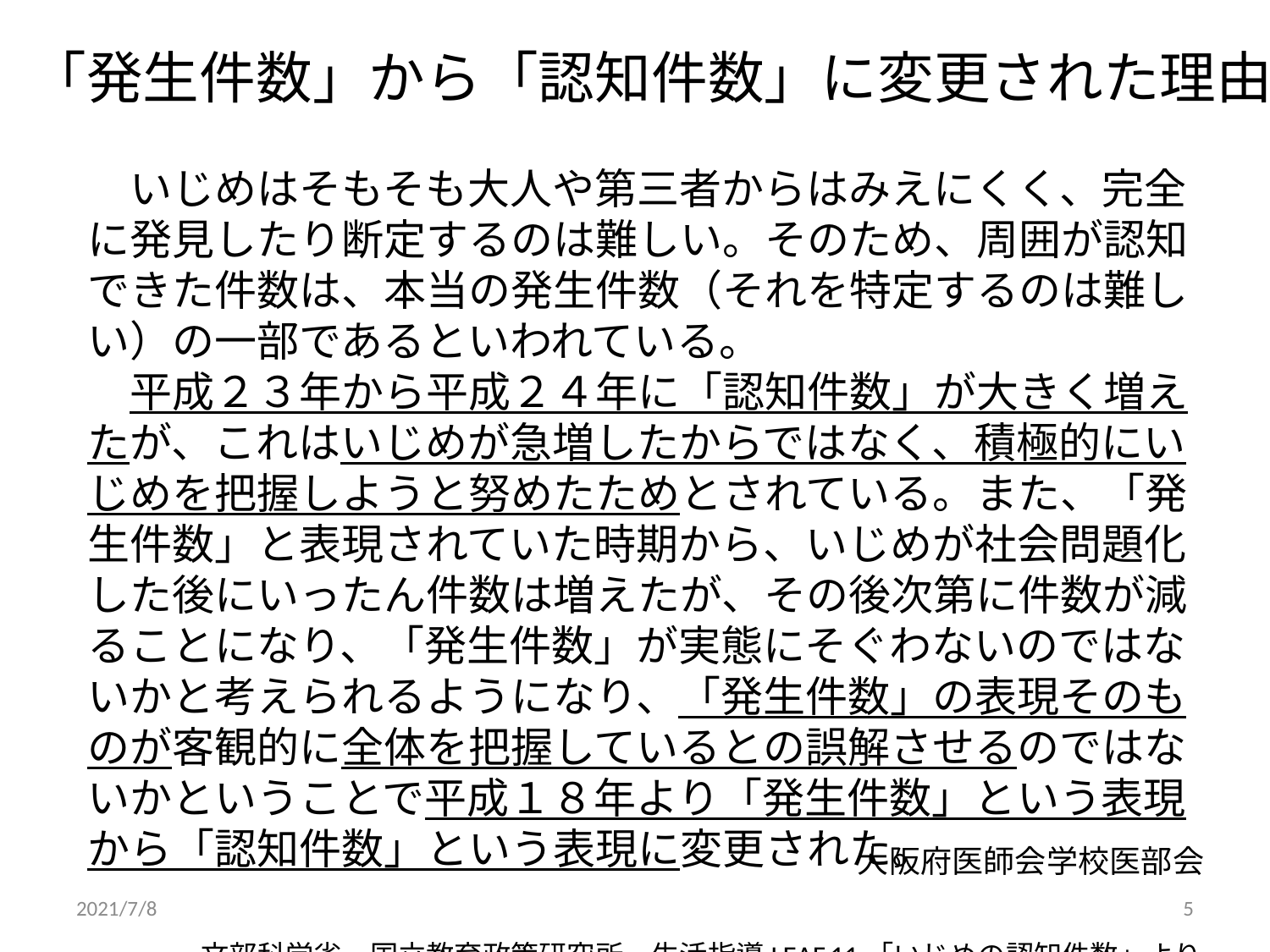

「発生件数」から「認知件数」に変更された理由
　いじめはそもそも大人や第三者からはみえにくく、完全に発見したり断定するのは難しい。そのため、周囲が認知できた件数は、本当の発生件数（それを特定するのは難しい）の一部であるといわれている。
　平成２３年から平成２４年に「認知件数」が大きく増えたが、これはいじめが急増したからではなく、積極的にいじめを把握しようと努めたためとされている。また、「発生件数」と表現されていた時期から、いじめが社会問題化した後にいったん件数は増えたが、その後次第に件数が減ることになり、「発生件数」が実態にそぐわないのではないかと考えられるようになり、「発生件数」の表現そのものが客観的に全体を把握しているとの誤解させるのではないかということで平成１８年より「発生件数」という表現から「認知件数」という表現に変更された。

　文部科学省　国立教育政策研究所　生活指導LEAF.11「いじめの認知件数」より
大阪府医師会学校医部会
2021/7/8
5